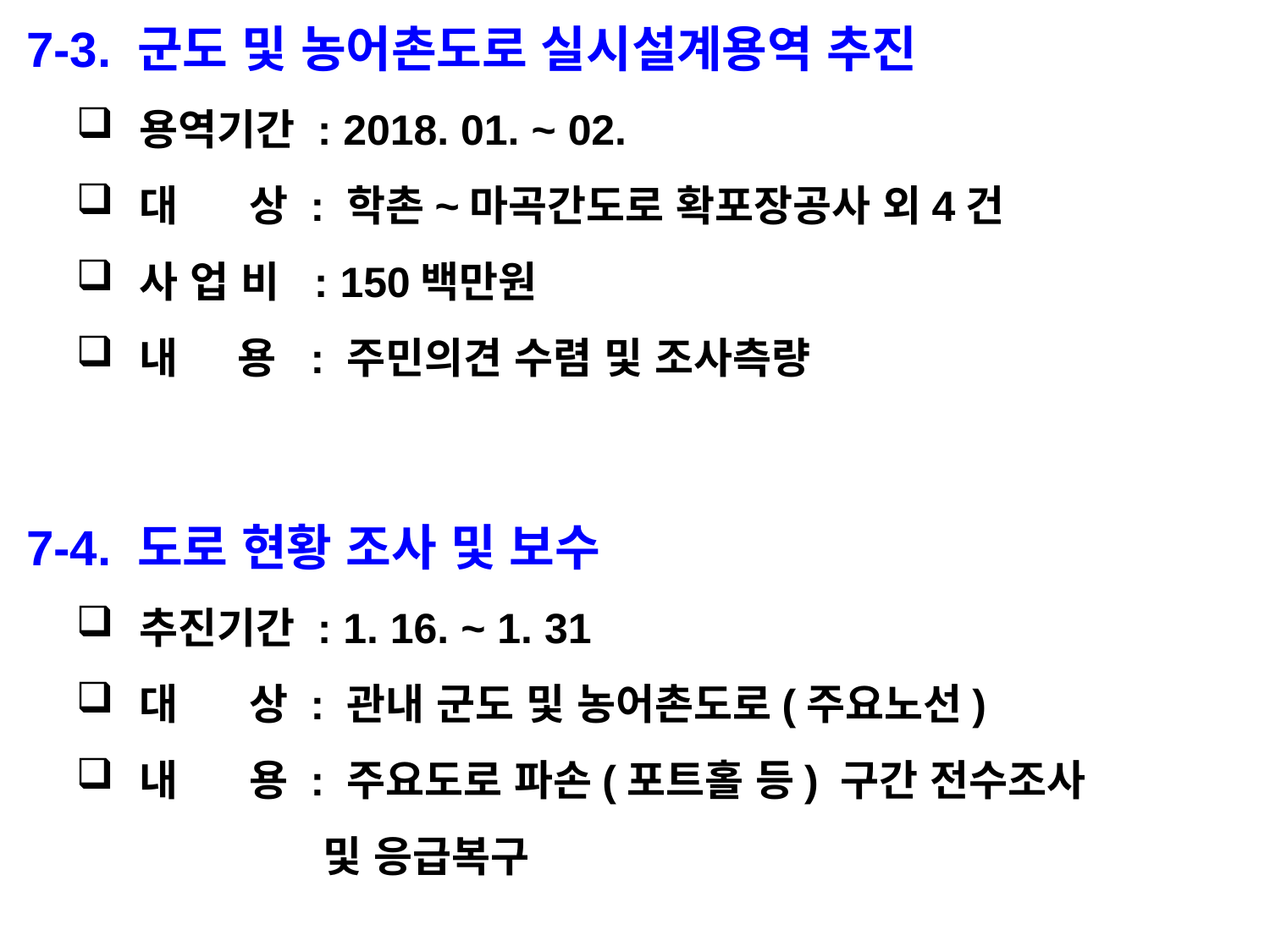

7-3. 군도 및 농어촌도로 실시설계용역 추진
용역기간 : 2018. 01. ~ 02.
대      상 : 학촌~마곡간도로 확포장공사 외4건
사 업 비  : 150백만원
내     용  : 주민의견 수렴 및 조사측량

 7-4. 도로 현황 조사 및 보수
추진기간 : 1. 16. ~ 1. 31
대      상 : 관내 군도 및 농어촌도로(주요노선)
내      용 : 주요도로 파손(포트홀 등) 구간 전수조사
                    및 응급복구